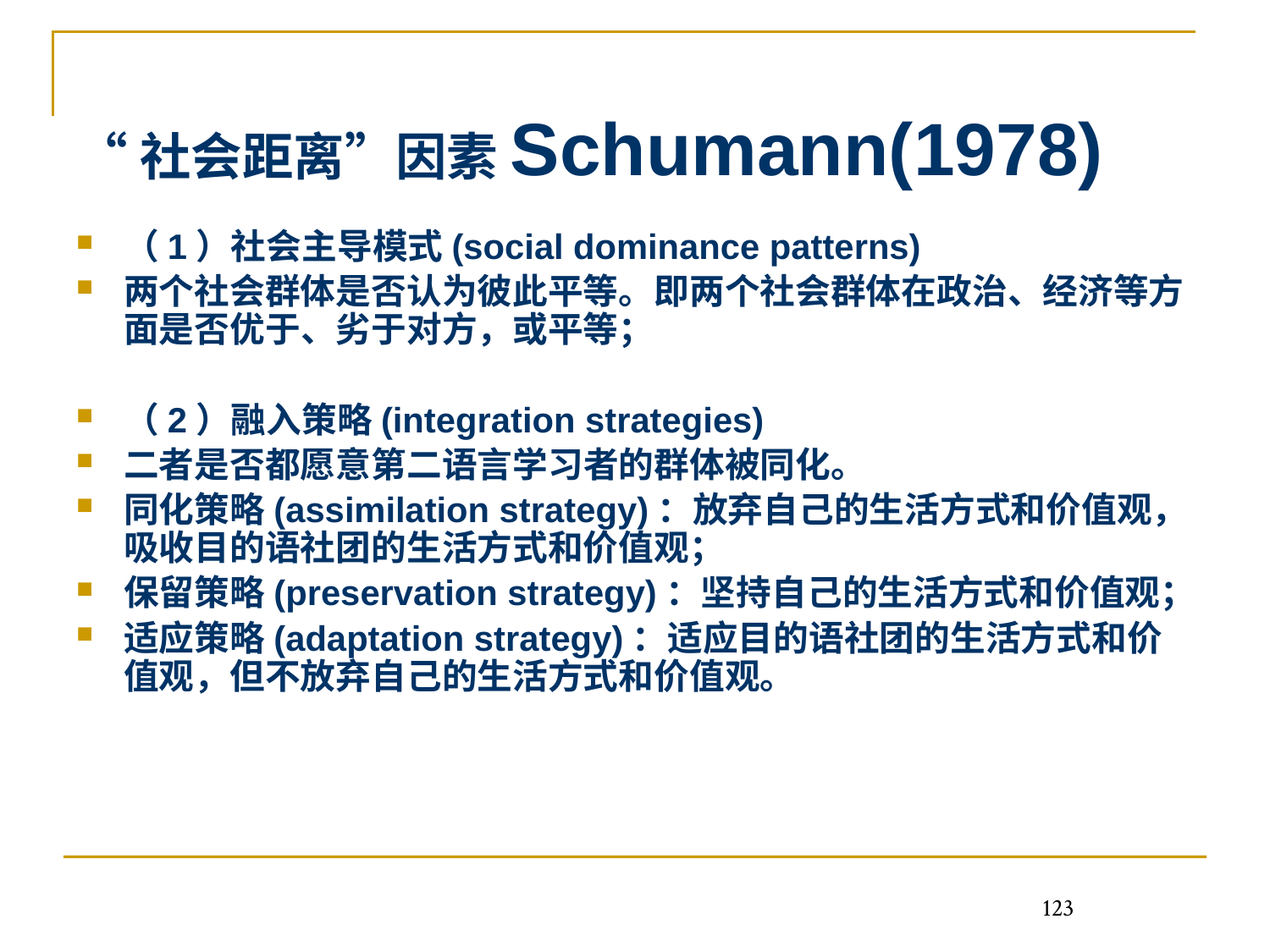

# “社会距离”因素Schumann(1978)
（1）社会主导模式(social dominance patterns)
两个社会群体是否认为彼此平等。即两个社会群体在政治、经济等方面是否优于、劣于对方，或平等；

（2）融入策略(integration strategies)
二者是否都愿意第二语言学习者的群体被同化。
同化策略(assimilation strategy)：放弃自己的生活方式和价值观，吸收目的语社团的生活方式和价值观；
保留策略(preservation strategy)：坚持自己的生活方式和价值观；
适应策略(adaptation strategy)：适应目的语社团的生活方式和价值观，但不放弃自己的生活方式和价值观。

123